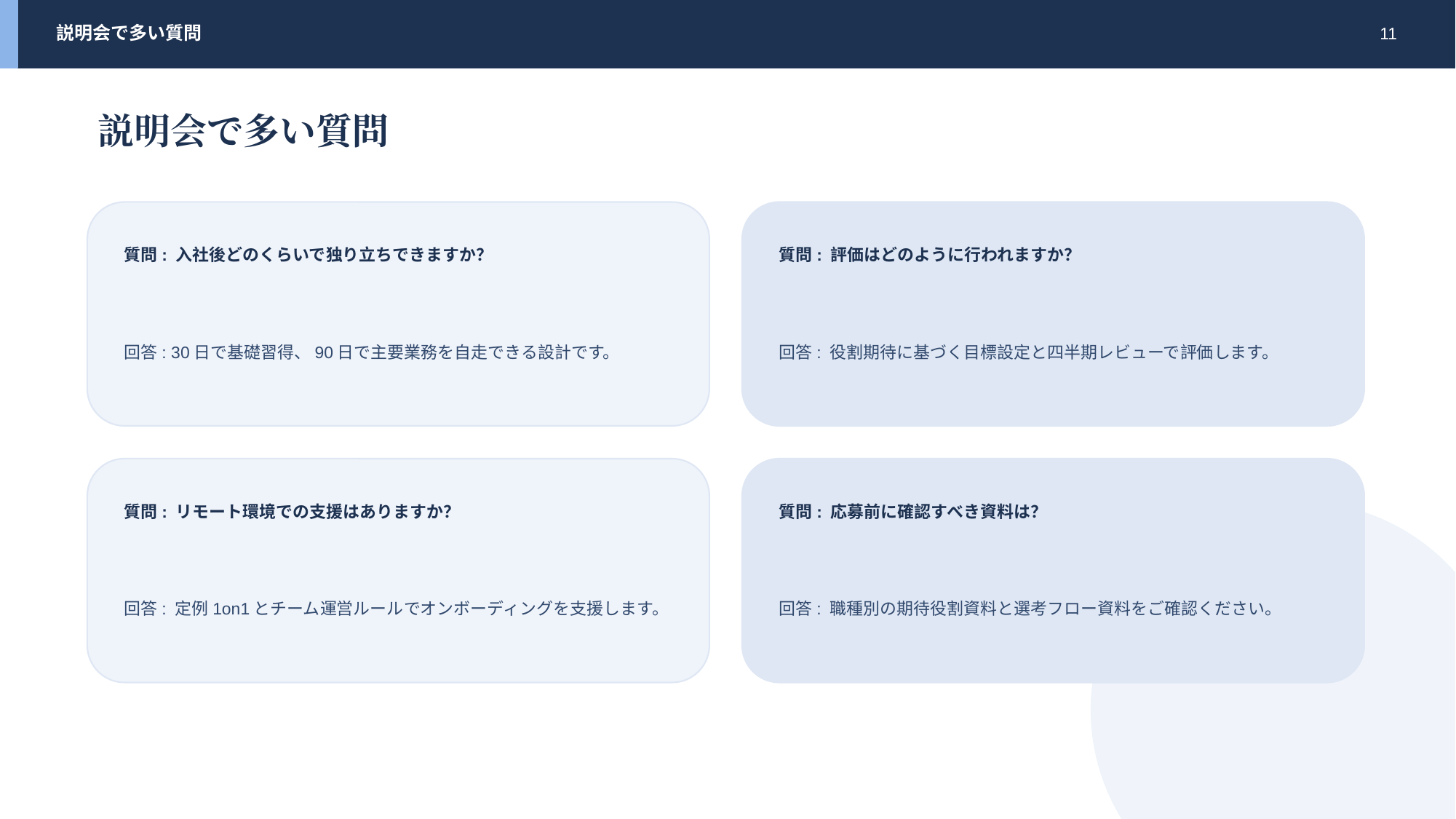

説明会で多い質問
11
説明会で多い質問

質問: 入社後どのくらいで独り立ちできますか？
質問: 評価はどのように行われますか？
回答: 30日で基礎習得、90日で主要業務を自走できる設計です。
回答: 役割期待に基づく目標設定と四半期レビューで評価します。

質問: リモート環境での支援はありますか？
質問: 応募前に確認すべき資料は？

回答: 定例1on1とチーム運営ルールでオンボーディングを支援します。
回答: 職種別の期待役割資料と選考フロー資料をご確認ください。